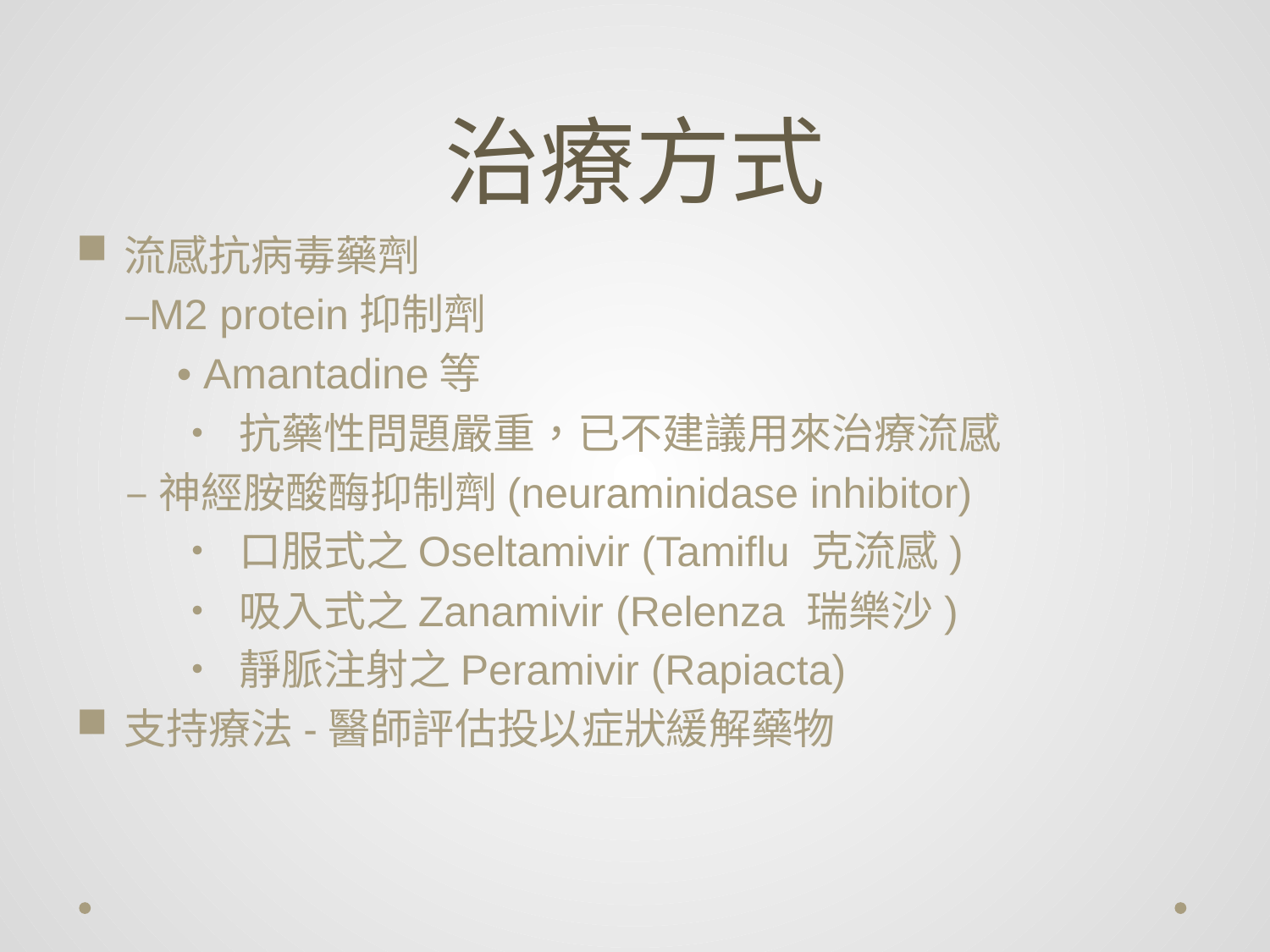

# 治療方式
流感抗病毒藥劑
–M2 protein抑制劑
• Amantadine等
• 抗藥性問題嚴重，已不建議用來治療流感
–神經胺酸酶抑制劑(neuraminidase inhibitor)
• 口服式之Oseltamivir (Tamiflu 克流感)
• 吸入式之Zanamivir (Relenza 瑞樂沙)
• 靜脈注射之Peramivir (Rapiacta)
支持療法-醫師評估投以症狀緩解藥物